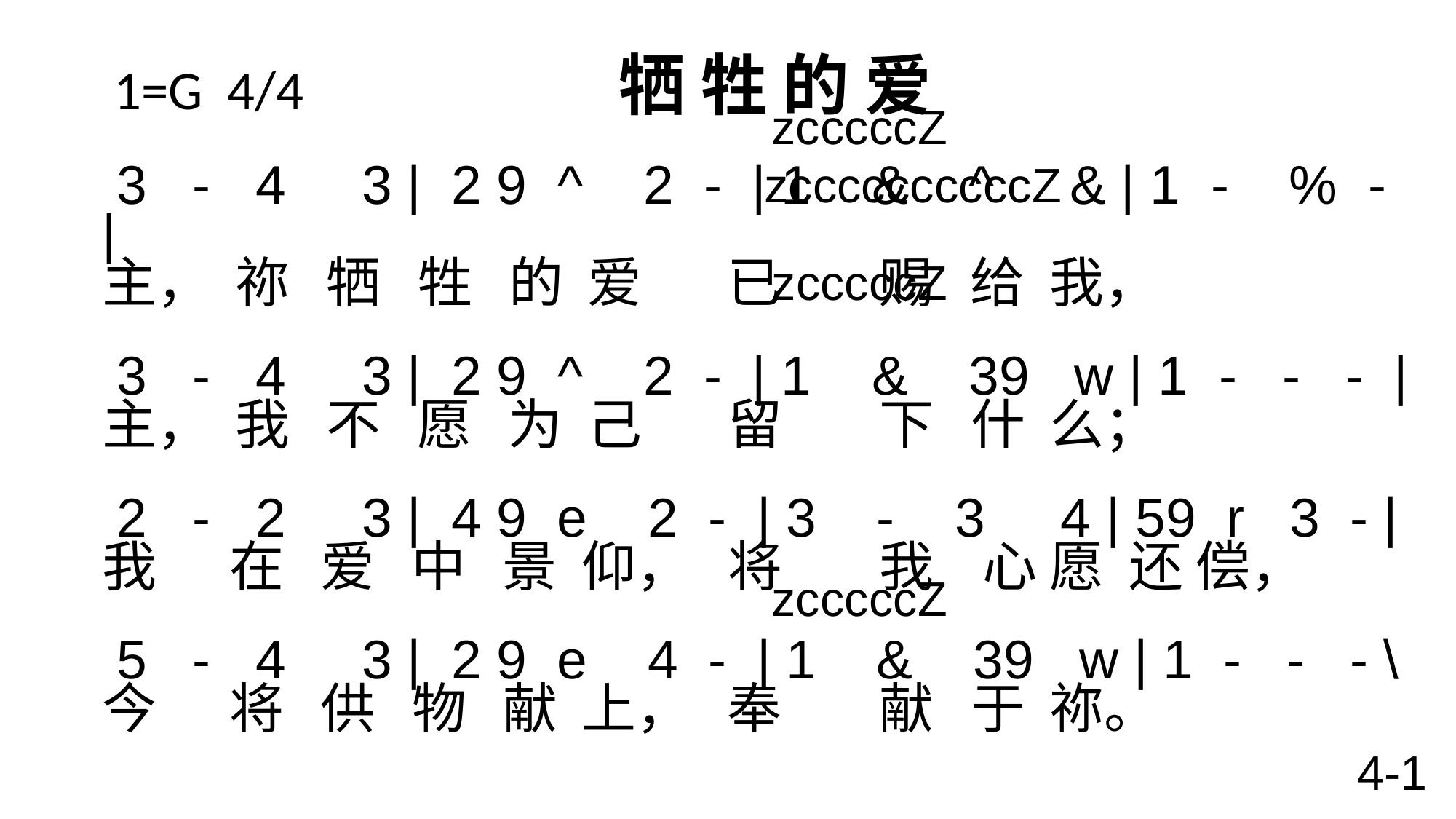

# 1=G  4/4                    牺 牲 的 爱
 zcccccZ                   zccccccccccZ
 3   -   4     3 |  2 9  ^    2  -  | 1    &    ^     & | 1  -    %  -  |
主，  祢   牺   牲   的  爱       已        赐   给  我，
 3   -   4     3 |  2 9  ^    2  -  | 1    &    39   w | 1  -   -   -  |
主，  我   不   愿   为  己       留        下   什  么；
2   -   2     3 |  4 9  e    2  -  | 3    -    3     4 | 59  r   3  - |
我      在   爱   中   景  仰，   将        我    心 愿  还 偿，
5   -   4     3 |  2 9  e    4  -  | 1    &    39   w | 1  -   -   - \
今      将   供   物   献  上，   奉        献   于  祢。
 zcccccZ
 zcccccZ
4-1